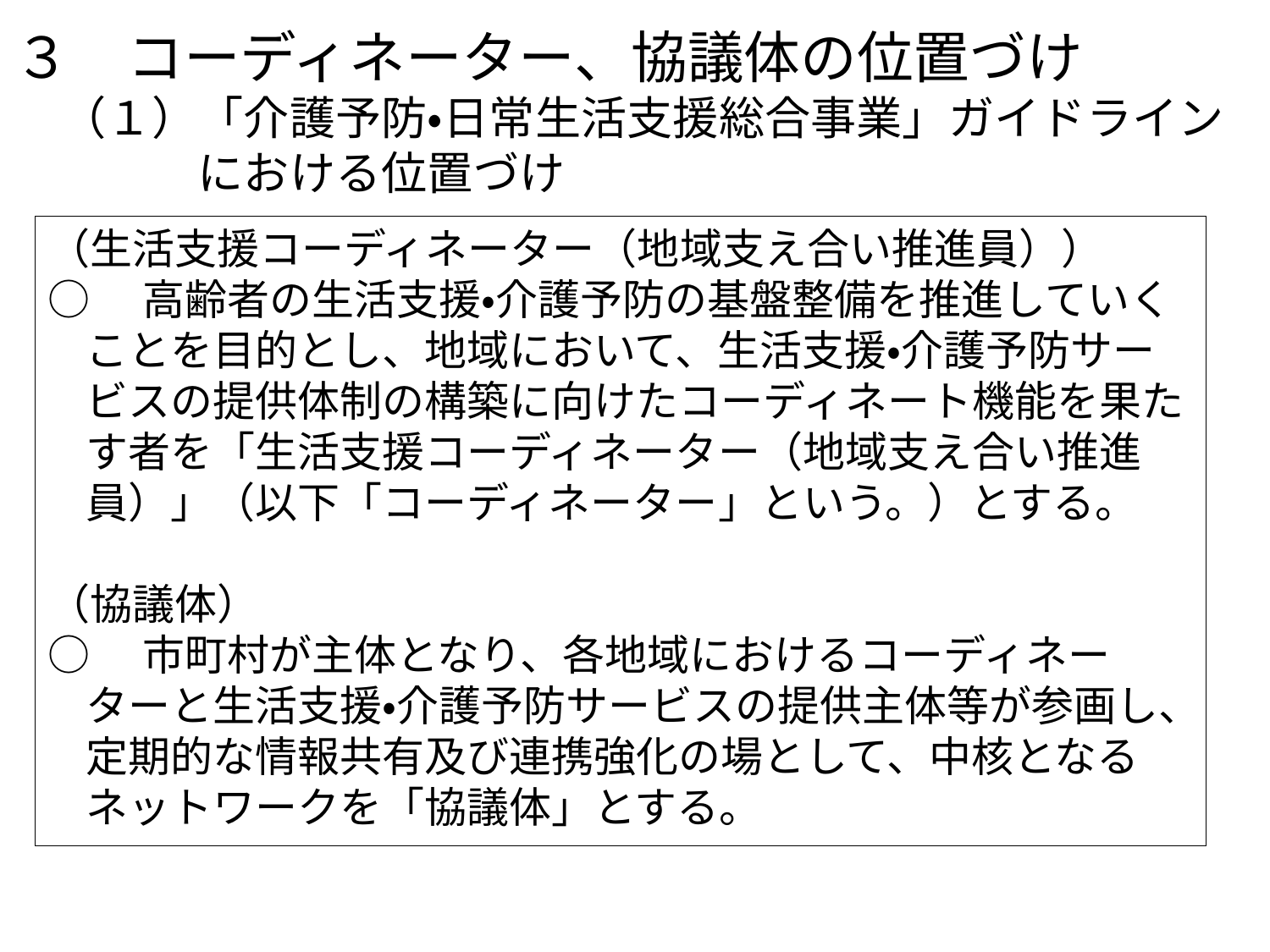

３　コーディネーター、協議体の位置づけ
　（１）「介護予防・日常生活支援総合事業」ガイドライン
　　　　における位置づけ
（生活支援コーディネーター（地域支え合い推進員））
○　高齢者の生活支援・介護予防の基盤整備を推進していくことを目的とし、地域において、生活支援・介護予防サービスの提供体制の構築に向けたコーディネート機能を果たす者を「生活支援コーディネーター（地域支え合い推進員）」（以下「コーディネーター」という。）とする。

（協議体）
○　市町村が主体となり、各地域におけるコーディネーターと生活支援・介護予防サービスの提供主体等が参画し、定期的な情報共有及び連携強化の場として、中核となるネットワークを「協議体」とする。